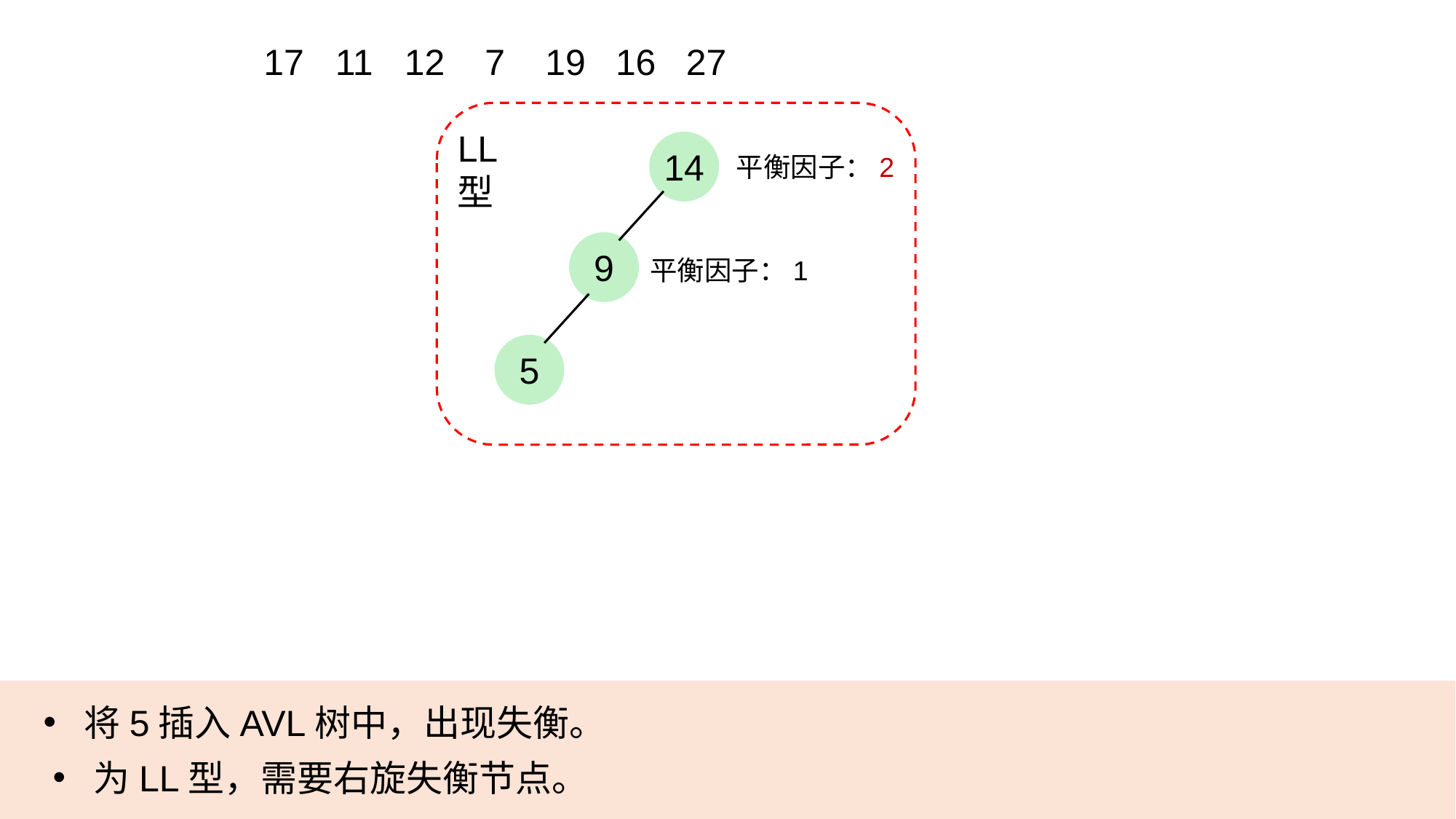

17
11
12
7
19
16
27

LL型

14
平衡因子：2

9
平衡因子：1

5

将5插入AVL树中，出现失衡。
为LL型，需要右旋失衡节点。